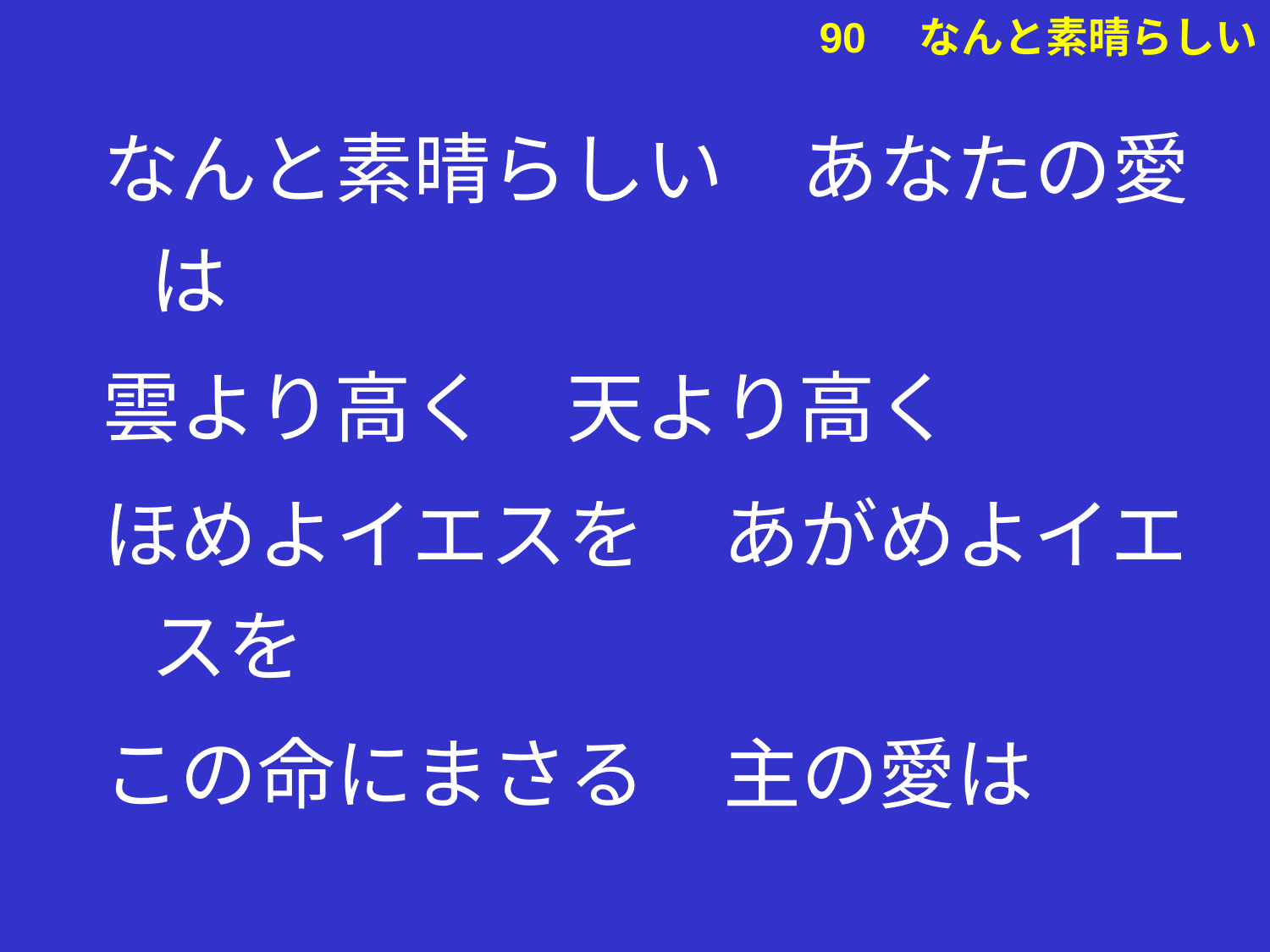

なんと素晴らしい　あなたの愛は
雲より高く　天より高く
ほめよイエスを　あがめよイエスを
この命にまさる　主の愛は
# 90　なんと素晴らしい